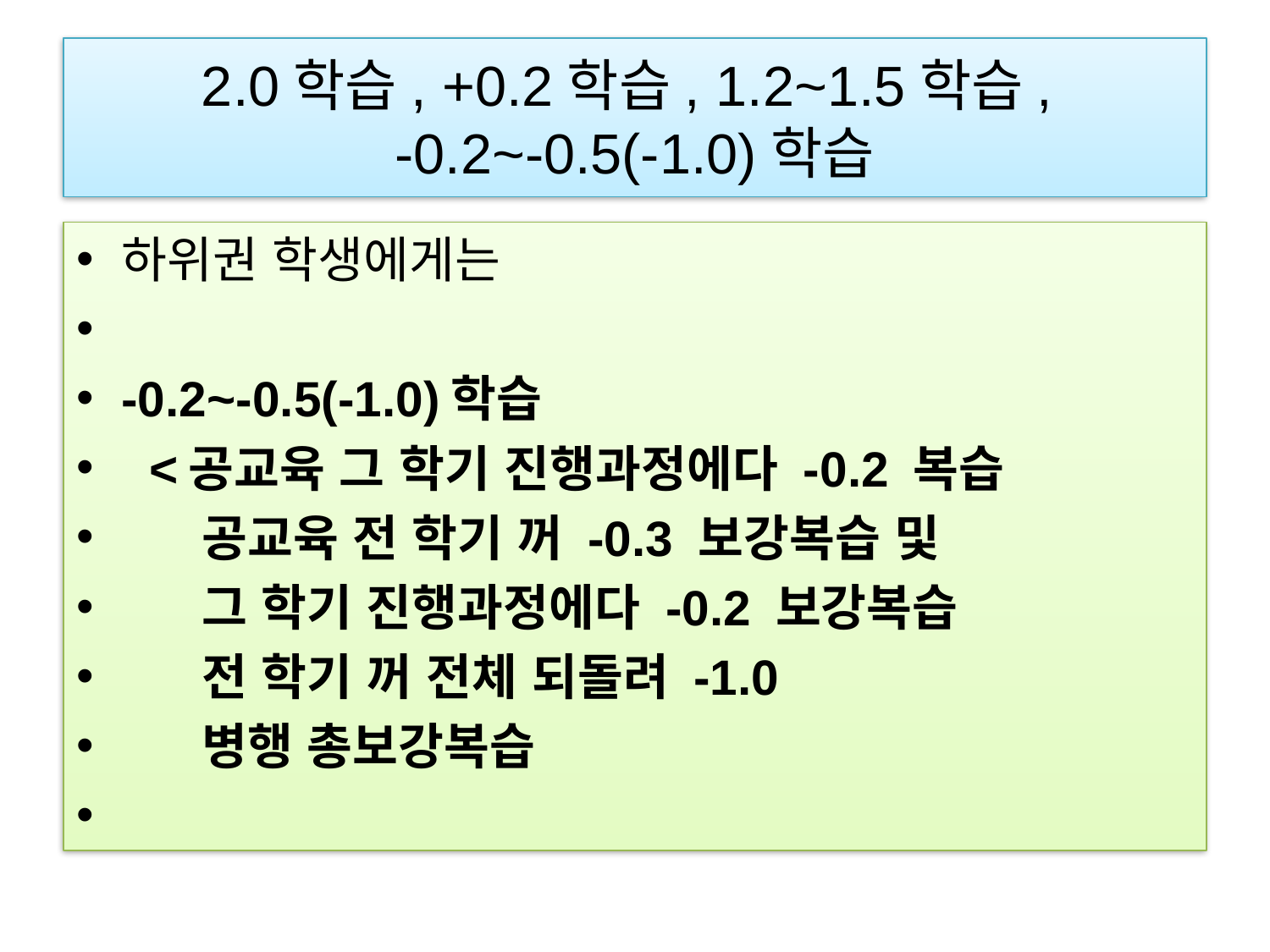

# 2.0학습, +0.2학습, 1.2~1.5학습, -0.2~-0.5(-1.0)학습
하위권 학생에게는

-0.2~-0.5(-1.0)학습
  <공교육 그 학기 진행과정에다 -0.2 복습
     공교육 전 학기 꺼 -0.3 보강복습 및
     그 학기 진행과정에다 -0.2 보강복습
     전 학기 꺼 전체 되돌려 -1.0
     병행 총보강복습